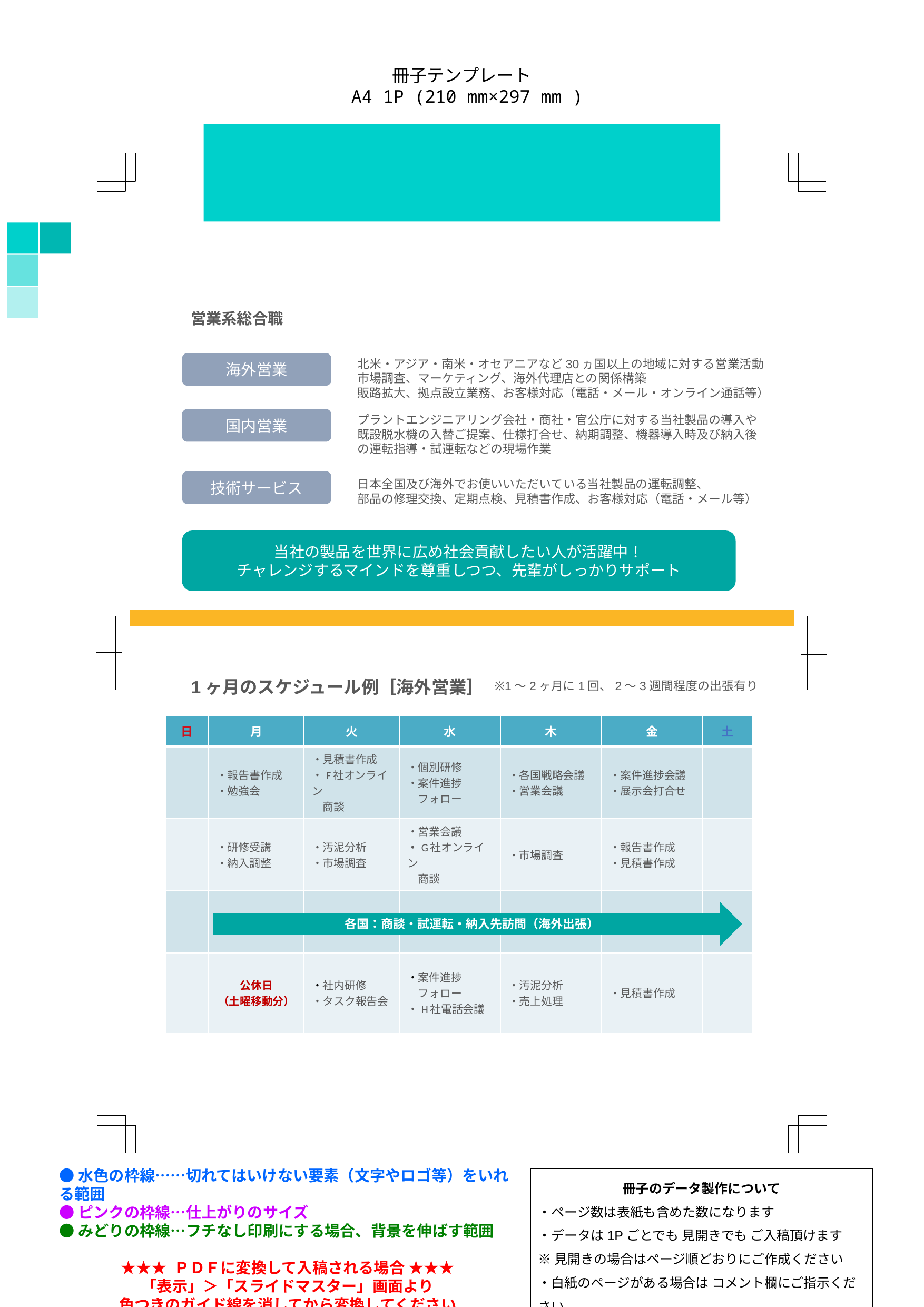

営業系総合職
北米・アジア・南米・オセアニアなど30ヵ国以上の地域に対する営業活動
市場調査、マーケティング、海外代理店との関係構築
販路拡大、拠点設立業務、お客様対応（電話・メール・オンライン通話等）
海外営業
プラントエンジニアリング会社・商社・官公庁に対する当社製品の導入や既設脱水機の入替ご提案、仕様打合せ、納期調整、機器導入時及び納入後の運転指導・試運転などの現場作業
国内営業
技術サービス
日本全国及び海外でお使いいただいている当社製品の運転調整、
部品の修理交換、定期点検、見積書作成、お客様対応（電話・メール等）
当社の製品を世界に広め社会貢献したい人が活躍中！
チャレンジするマインドを尊重しつつ、先輩がしっかりサポート

1ヶ月のスケジュール例［海外営業］
※1～2ヶ月に1回、2～3週間程度の出張有り

| 日 | 月 | 火 | 水 | 木 | 金 | 土 |
| --- | --- | --- | --- | --- | --- | --- |
|  | ・報告書作成 ・勉強会 | ・見積書作成 ・F社オンライン 　商談 | ・個別研修 ・案件進捗 　フォロー | ・各国戦略会議 ・営業会議 | ・案件進捗会議 ・展示会打合せ |  |
|  | ・研修受講 ・納入調整 | ・汚泥分析 ・市場調査 | ・営業会議 ・G社オンライン　 　商談 | ・市場調査 | ・報告書作成 ・見積書作成 |  |
|  |  |  |  |  |  |  |
|  | 公休日 （土曜移動分） | ・社内研修 ・タスク報告会 | ・案件進捗 　フォロー ・H社電話会議 | ・汚泥分析 ・売上処理 | ・見積書作成 |  |
各国：商談・試運転・納入先訪問（海外出張）